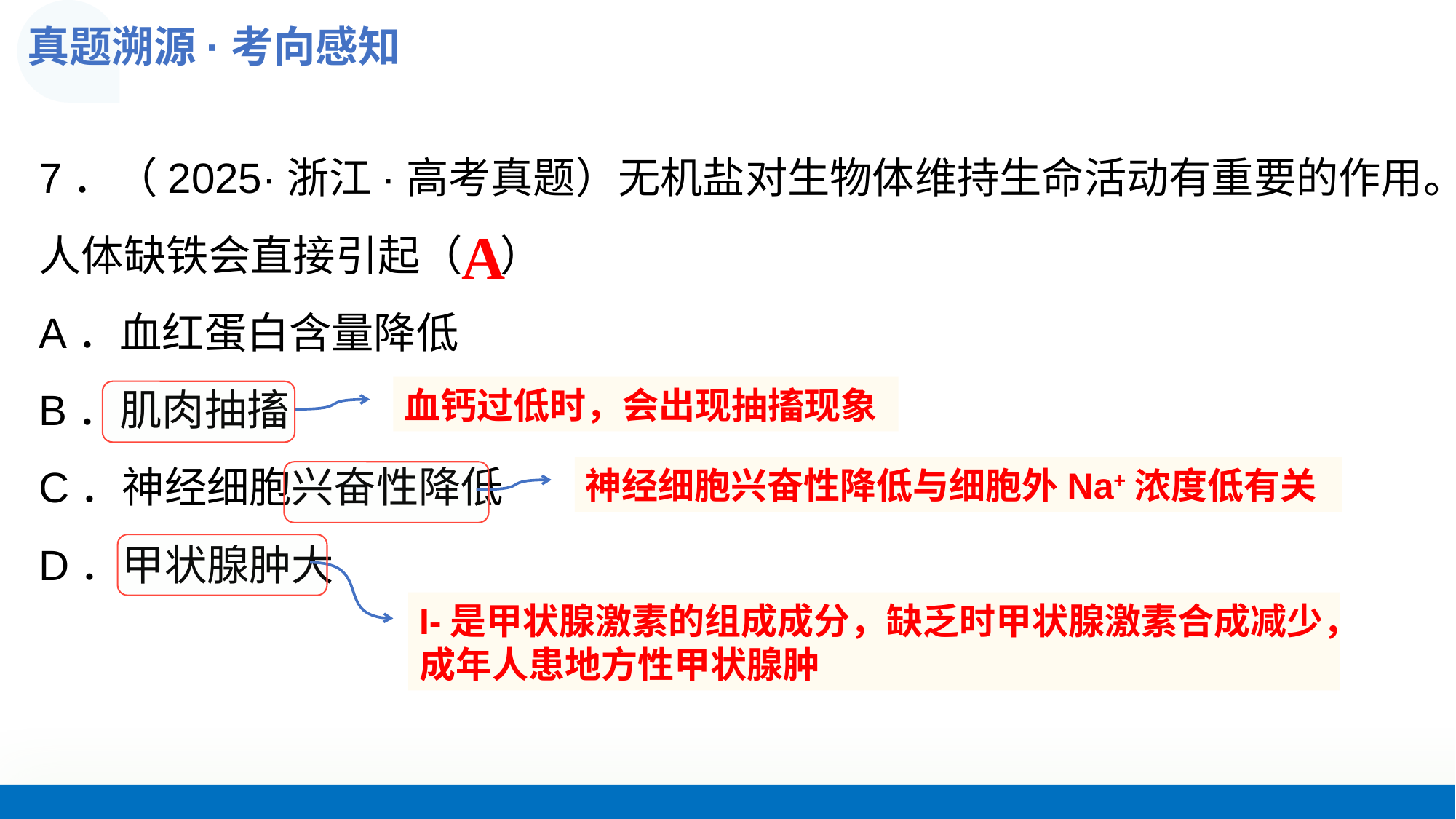

真题溯源·考向感知
7．（2025·浙江·高考真题）无机盐对生物体维持生命活动有重要的作用。
人体缺铁会直接引起（    ）
A．血红蛋白含量降低
B．肌肉抽搐
C．神经细胞兴奋性降低
D．甲状腺肿大
A
血钙过低时，会出现抽搐现象

神经细胞兴奋性降低与细胞外Na+浓度低有关

I-是甲状腺激素的组成成分，缺乏时甲状腺激素合成减少，成年人患地方性甲状腺肿